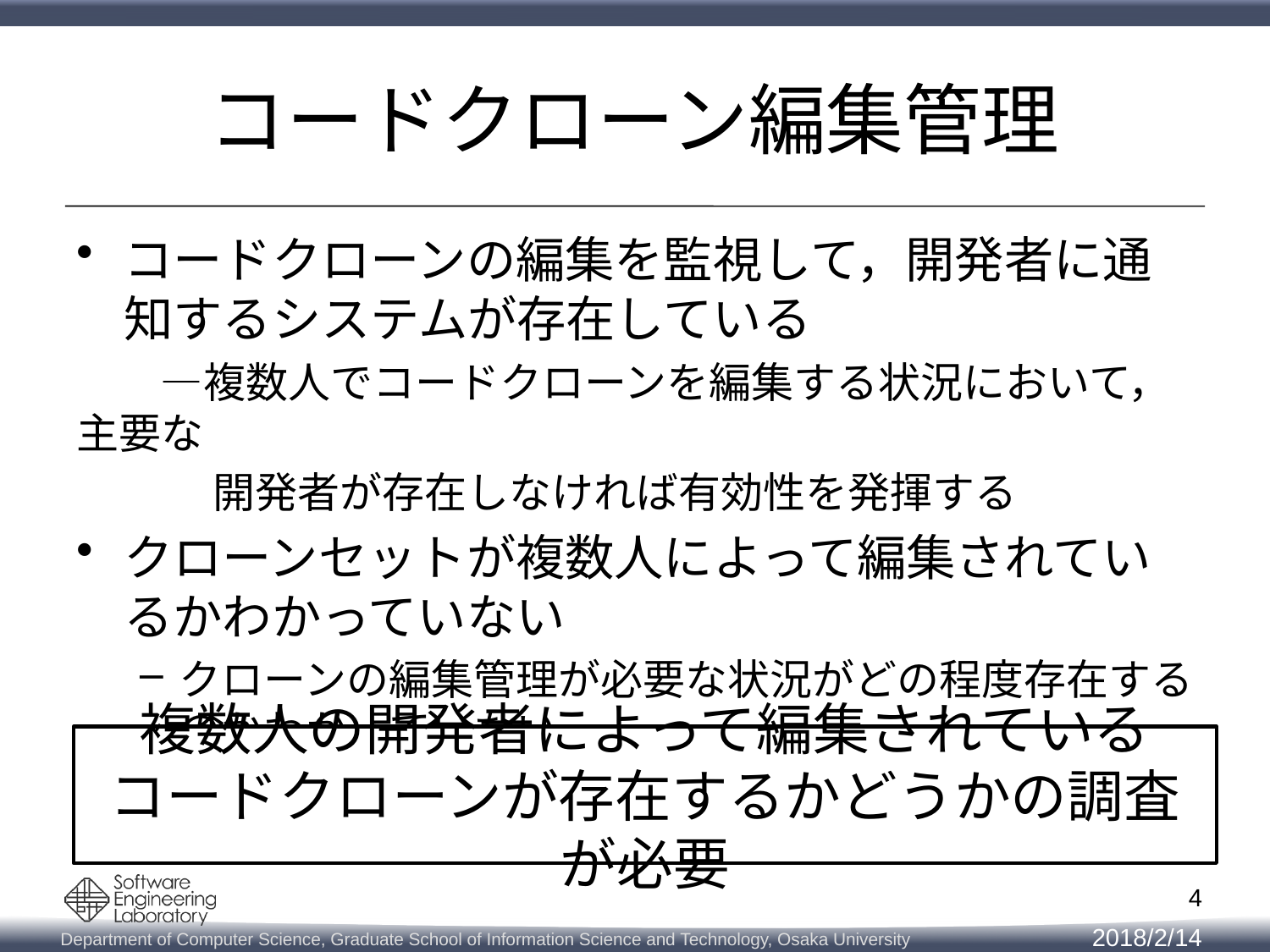

# コードクローン編集管理
コードクローンの編集を監視して，開発者に通知するシステムが存在している
　　―複数人でコードクローンを編集する状況において，主要な
　　　 開発者が存在しなければ有効性を発揮する
クローンセットが複数人によって編集されているかわかっていない
クローンの編集管理が必要な状況がどの程度存在するのかわかっていない

複数人の開発者によって編集されているコードクローンが存在するかどうかの調査が必要
4
2018/2/14